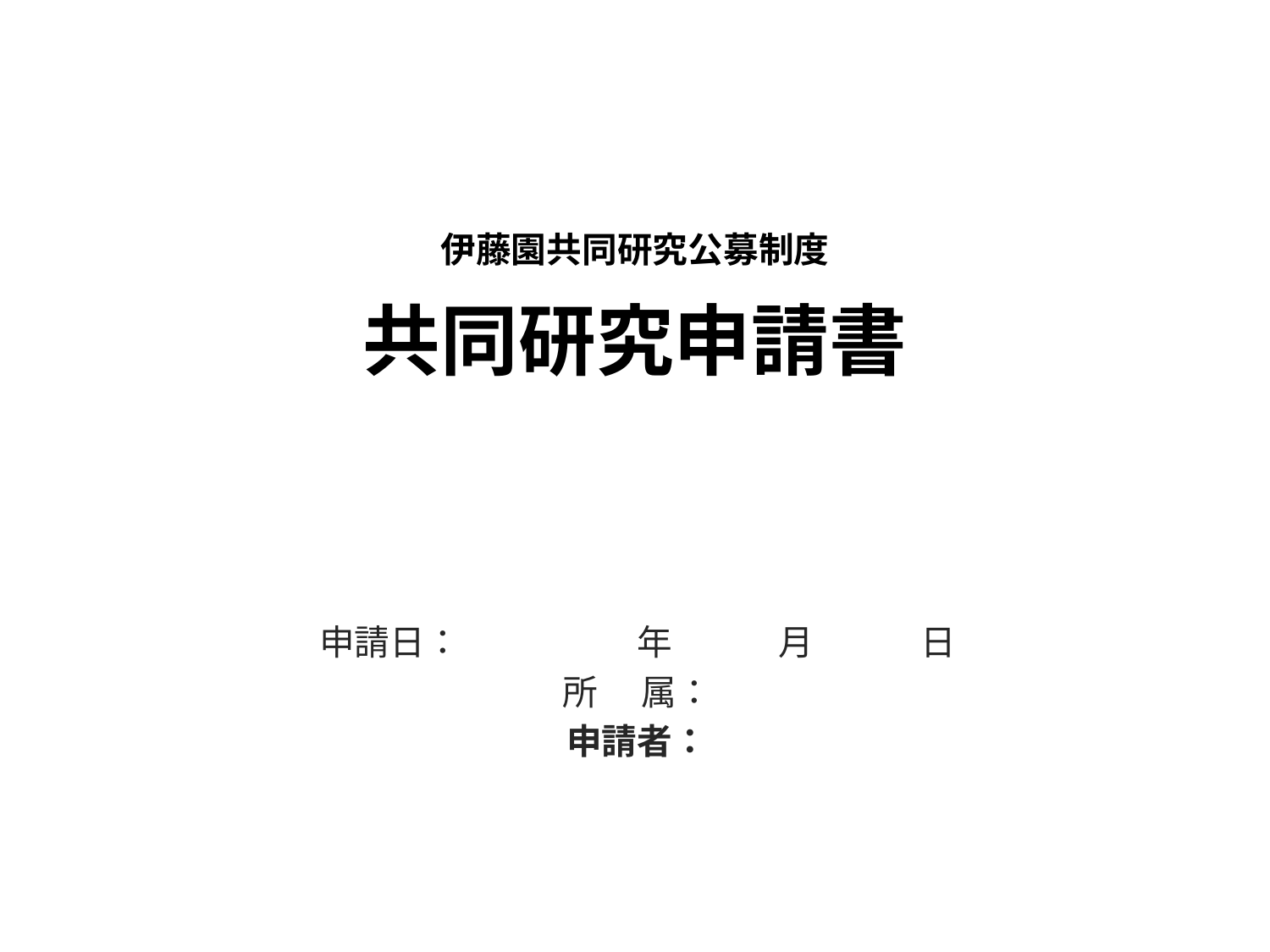

# 伊藤園共同研究公募制度 　 共同研究申請書

申請日：　　　　　年　　　月　　　日
所　 属：
申請者：